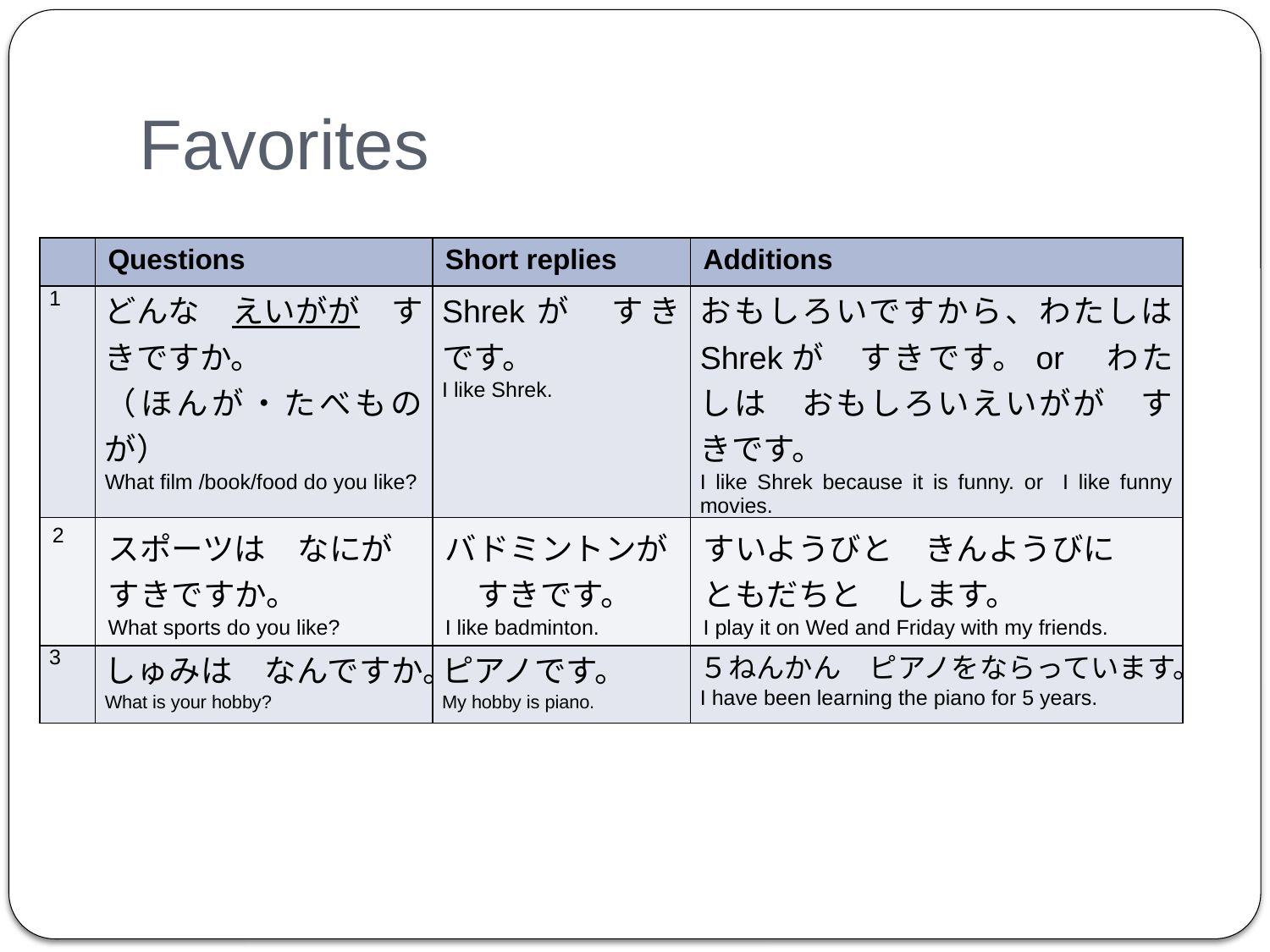

# Favorites
|  | Questions | Short replies | Additions |
| --- | --- | --- | --- |
| 1 | どんな　えいがが　すきですか。 （ほんが・たべものが） What film /book/food do you like? | Shrekが　すきです。 I like Shrek. | おもしろいですから、わたしは Shrekが　すきです。or　わたしは　おもしろいえいがが　すきです。 I like Shrek because it is funny. or I like funny movies. |
| 2 | スポーツは　なにがすきですか。 What sports do you like? | バドミントンが　すきです。 I like badminton. | すいようびと　きんようびに　ともだちと　します。 I play it on Wed and Friday with my friends. |
| 3 | しゅみは　なんですか。 What is your hobby? | ピアノです。 My hobby is piano. | ５ねんかん　ピアノをならっています。I have been learning the piano for 5 years. |